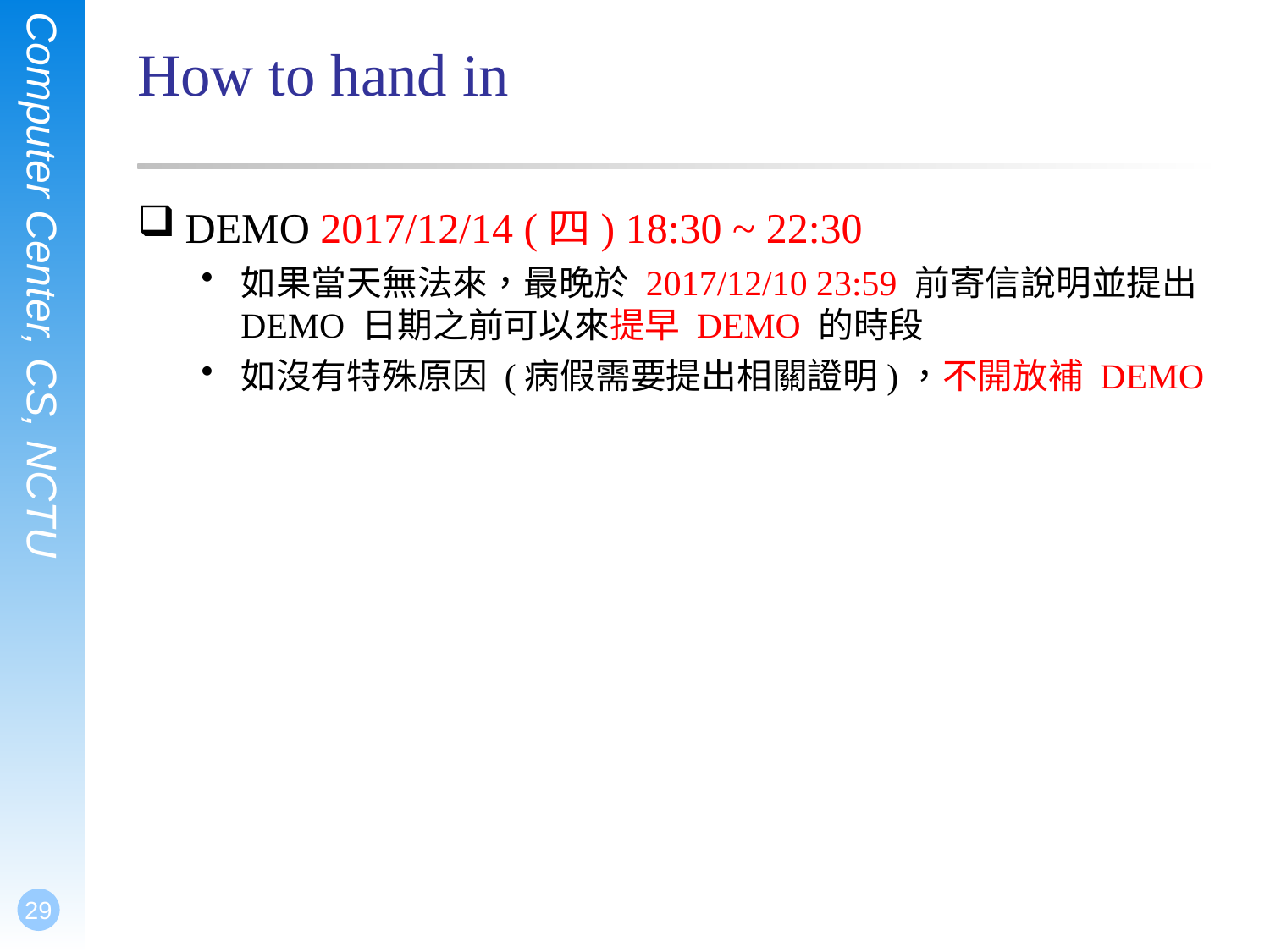

How to hand in
DEMO 2017/12/14 (四) 18:30 ~ 22:30
如果當天無法來，最晚於 2017/12/10 23:59 前寄信說明並提出 DEMO 日期之前可以來提早 DEMO 的時段
如沒有特殊原因 (病假需要提出相關證明)，不開放補 DEMO